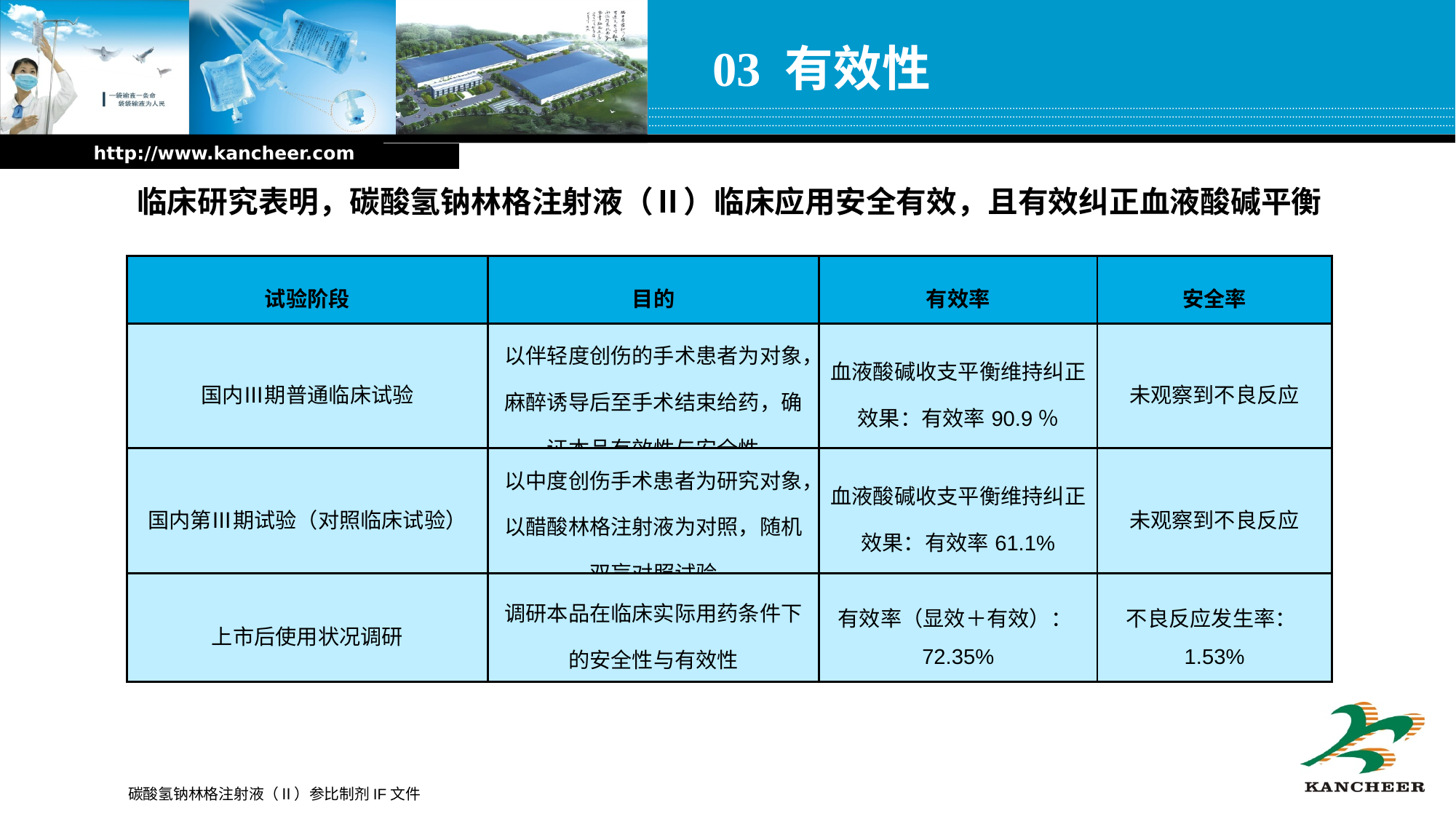

03 有效性
http://www.kancheer.com
临床研究表明，碳酸氢钠林格注射液（Ⅱ）临床应用安全有效，且有效纠正血液酸碱平衡
| 试验阶段 | 目的 | 有效率 | 安全率 |
| --- | --- | --- | --- |
| 国内Ⅲ期普通临床试验 | 以伴轻度创伤的手术患者为对象，麻醉诱导后至手术结束给药，确证本品有效性与安全性 | 血液酸碱收支平衡维持纠正效果：有效率90.9％ | 未观察到不良反应 |
| 国内第Ⅲ期试验（对照临床试验） | 以中度创伤手术患者为研究对象，以醋酸林格注射液为对照，随机双盲对照试验 | 血液酸碱收支平衡维持纠正效果：有效率61.1% | 未观察到不良反应 |
| 上市后使用状况调研 | 调研本品在临床实际用药条件下的安全性与有效性 | 有效率（显效＋有效）：72.35% | 不良反应发生率：1.53% |
碳酸氢钠林格注射液（Ⅱ）参比制剂IF文件